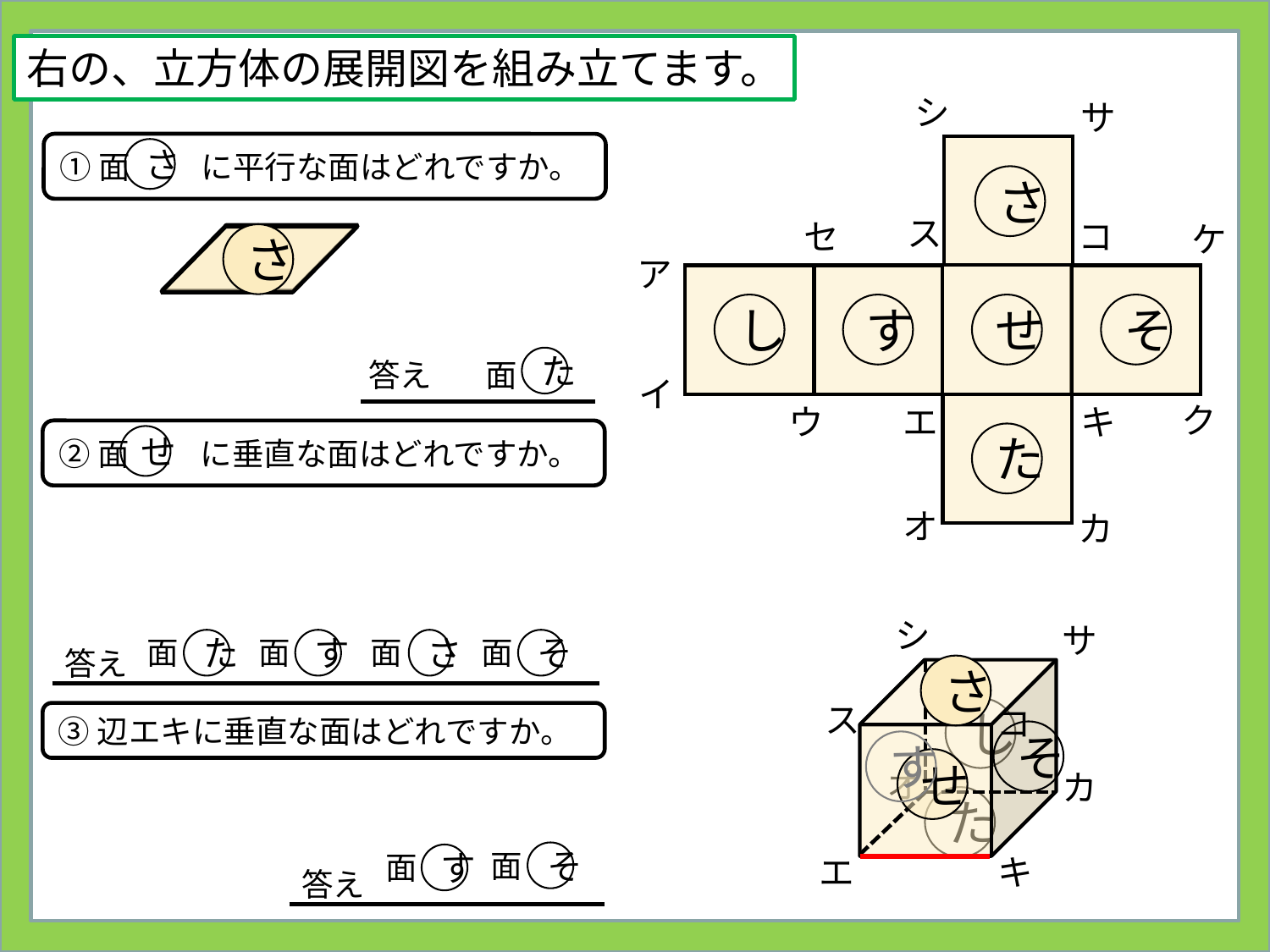

右の、立方体の展開図を組み立てます。
シ
サ

さ
ス
セ
コ
ア
し
す
せ
そ
イ
ク
ウ
エ
キ
た
オ
カ
①面　　 に平行な面はどれですか。
さ
ケ
さ

た
面
答え
②面　　 に垂直な面はどれですか。
せ
シ
サ
さ

ス
コ
し
そ
す
せ
オ
カ
た
エ
キ
面
た
面
す
面
さ
面
そ
答え
③辺エキに垂直な面はどれですか。
面
そ
面
す
答え